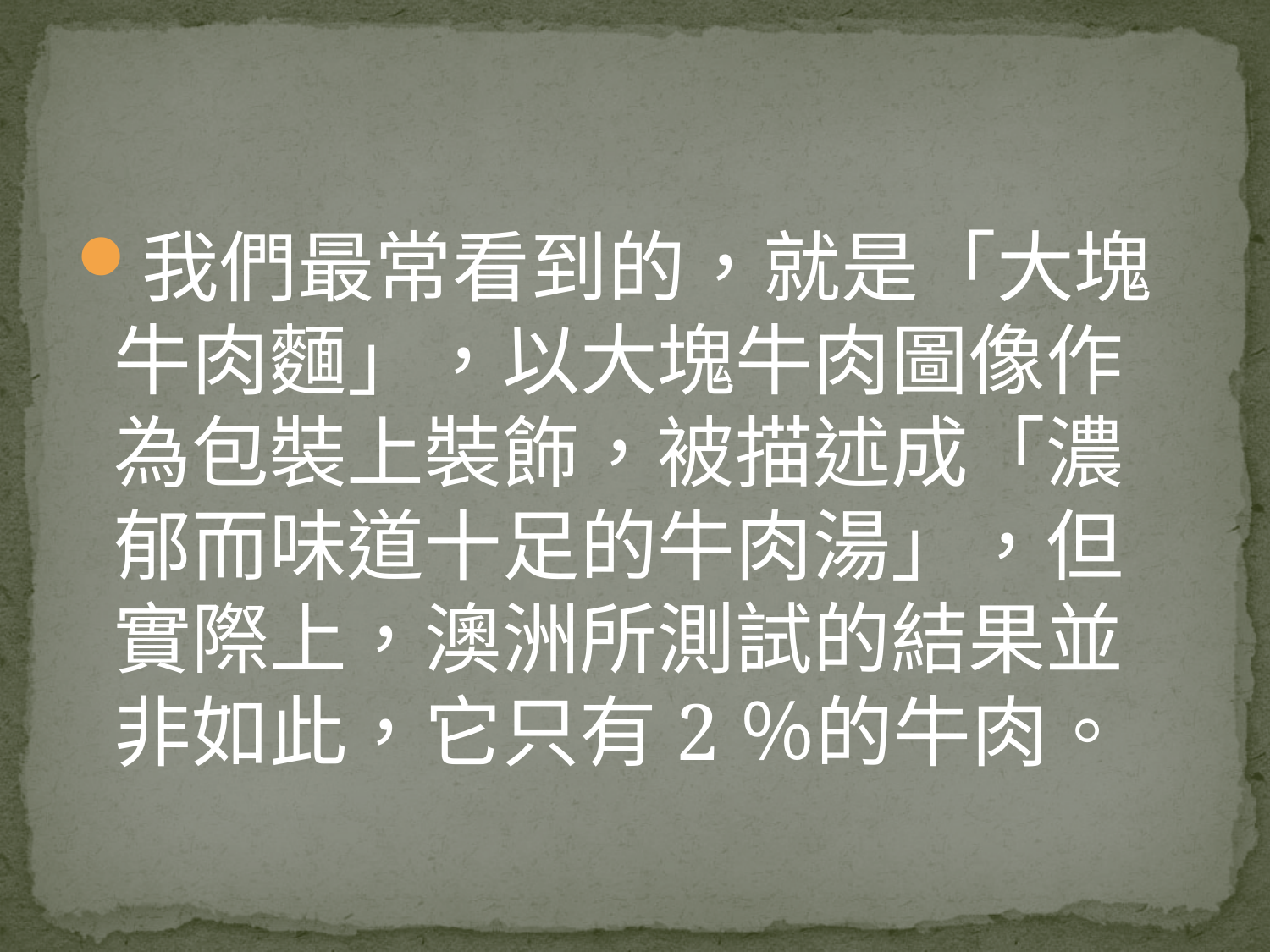

#
我們最常看到的，就是「大塊牛肉麵」，以大塊牛肉圖像作為包裝上裝飾，被描述成「濃郁而味道十足的牛肉湯」，但實際上，澳洲所測試的結果並非如此，它只有2％的牛肉。